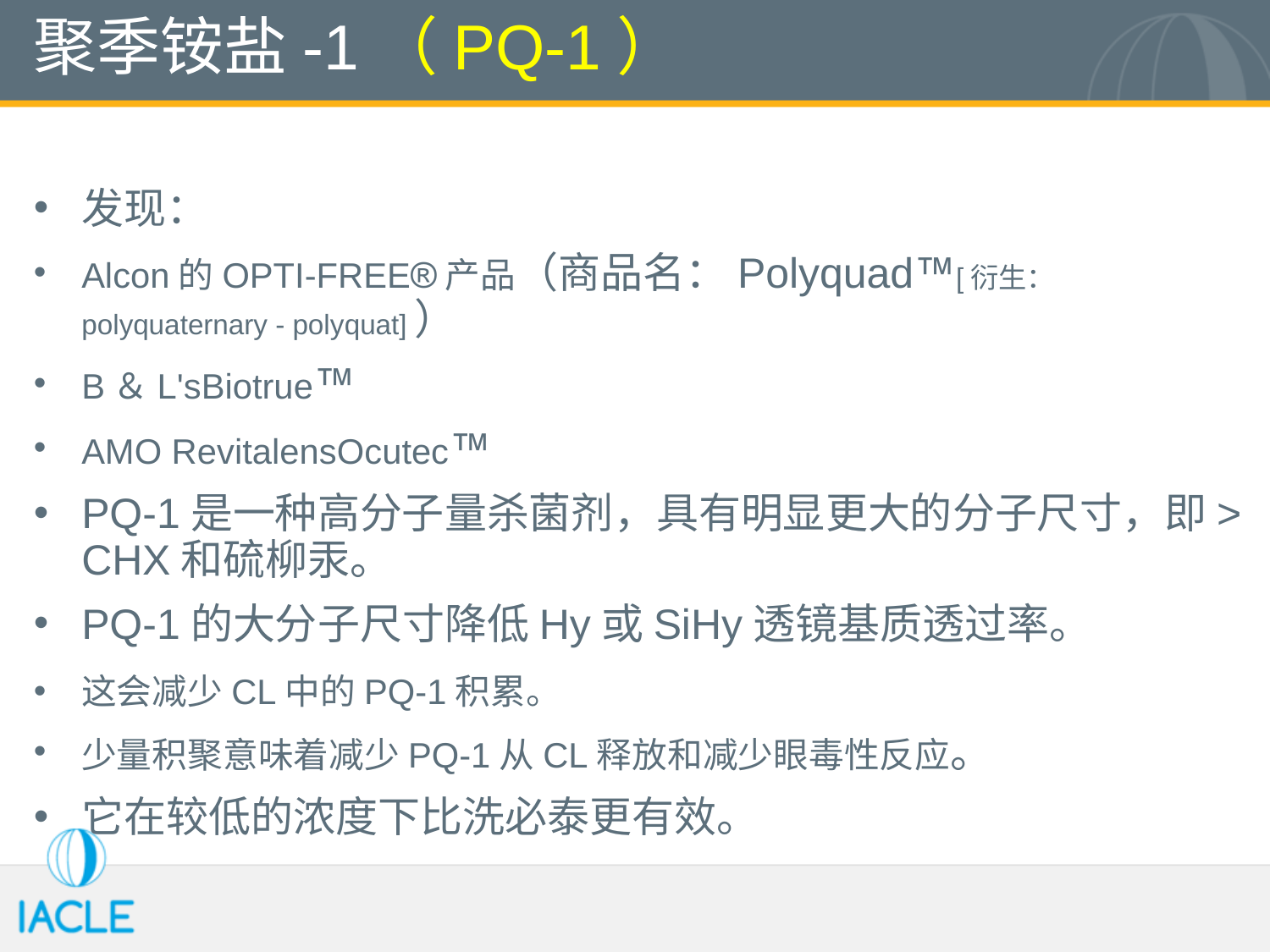

# 聚季铵盐-1（PQ-1）
发现：
Alcon的OPTI-FREE®产品（商品名：Polyquad™[衍生：polyquaternary - polyquat]）
B＆L'sBiotrue™
AMO RevitalensOcutec™
PQ-1是一种高分子量杀菌剂，具有明显更大的分子尺寸，即> CHX和硫柳汞。
PQ-1的大分子尺寸降低Hy或SiHy透镜基质透过率。
这会减少CL中的PQ-1积累。
少量积聚意味着减少PQ-1从CL释放和减少眼毒性反应。
它在较低的浓度下比洗必泰更有效。